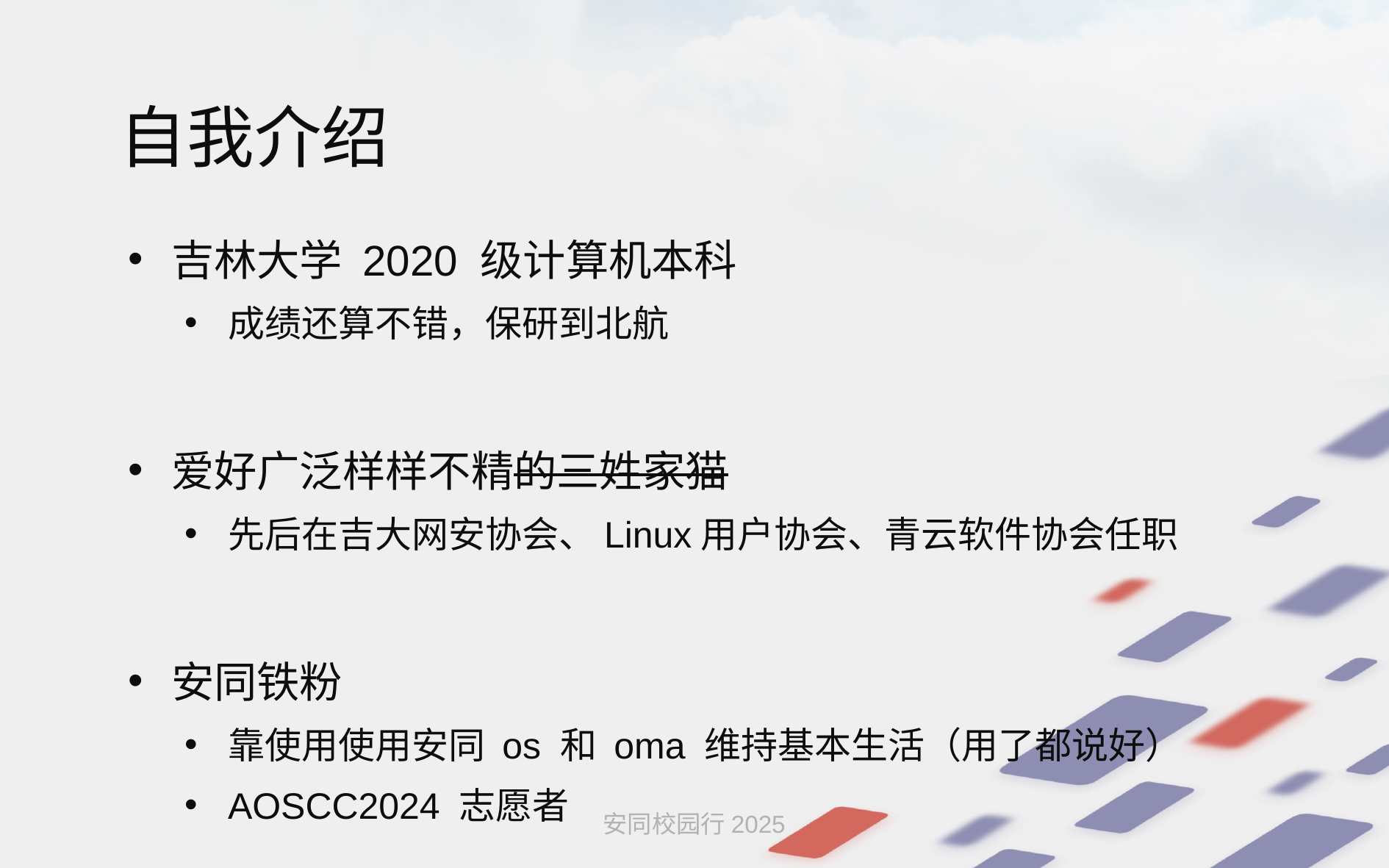

# 自我介绍
吉林大学 2020 级计算机本科
成绩还算不错，保研到北航

爱好广泛样样不精的三姓家猫
先后在吉大网安协会、Linux用户协会、青云软件协会任职

安同铁粉
靠使用使用安同 os 和 oma 维持基本生活（用了都说好）
AOSCC2024 志愿者
安同校园行2025